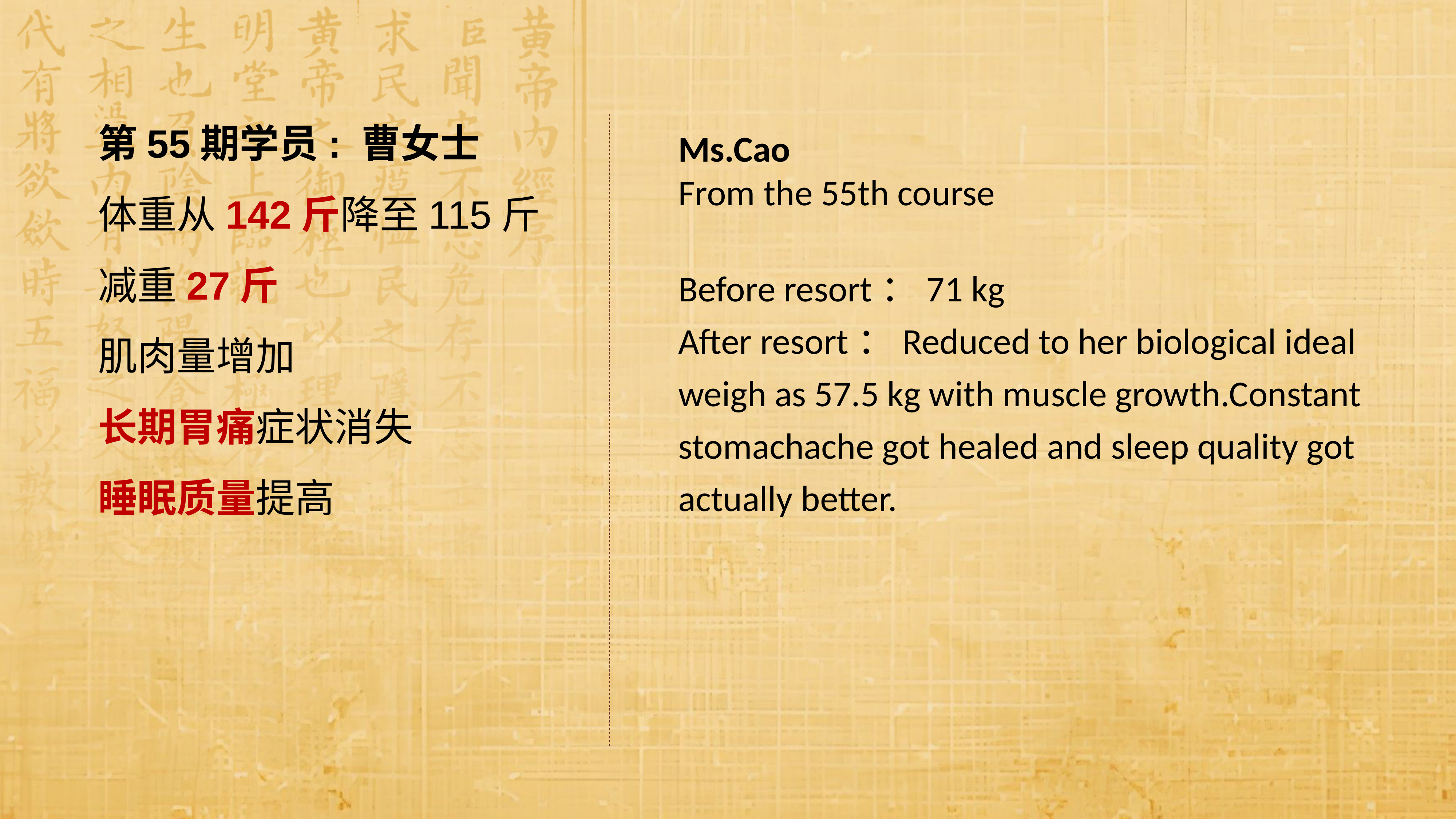

第55期学员: 曹女士
体重从142斤降至115斤
减重27斤
肌肉量增加
长期胃痛症状消失
睡眠质量提高
Ms.Cao
From the 55th course

Before resort：71 kg
After resort：Reduced to her biological ideal weigh as 57.5 kg with muscle growth.Constant stomachache got healed and sleep quality got actually better.